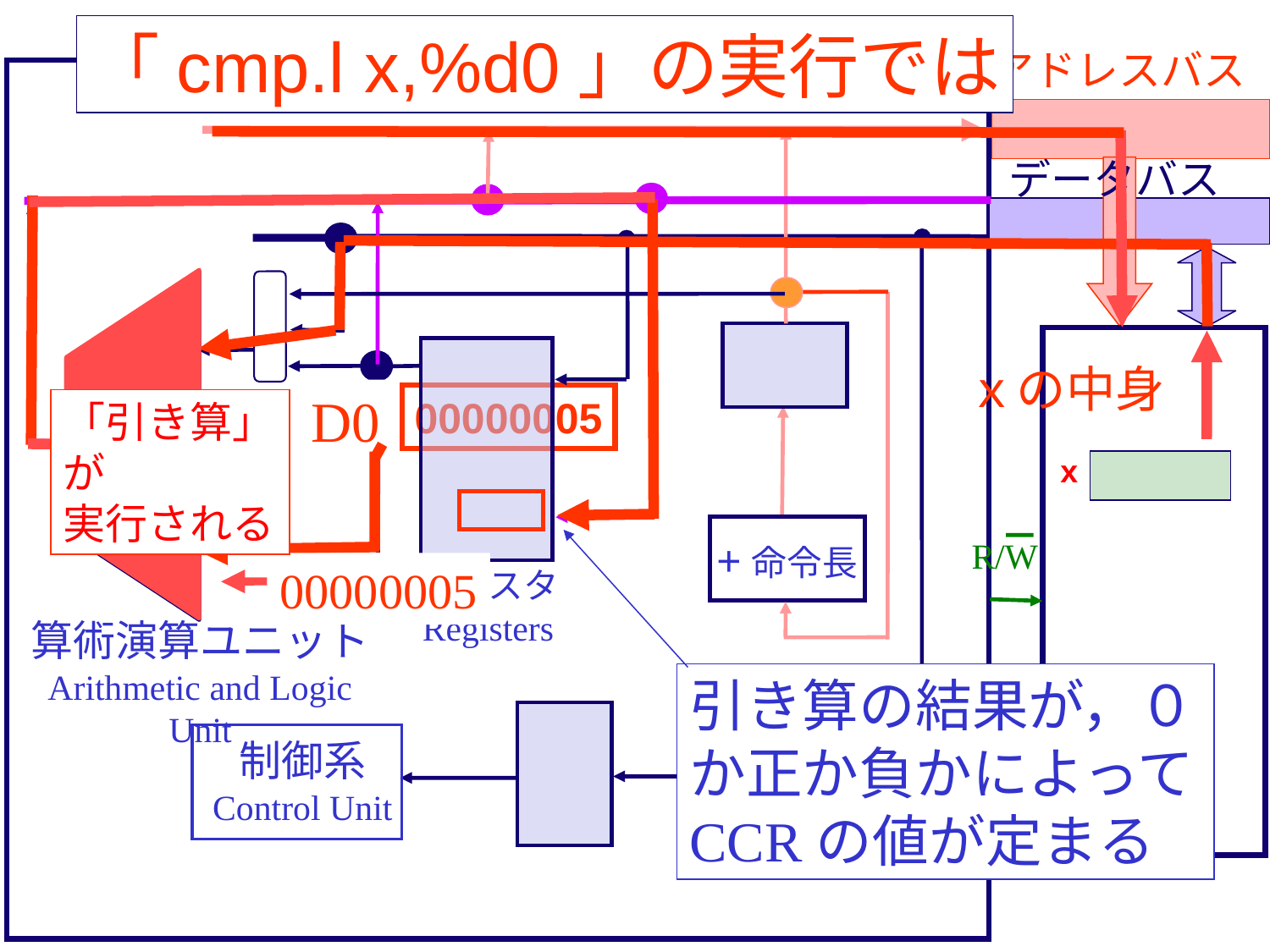

「cmp.l x,%d0」の実行では
アドレスバス

データバス

ｘの中身

D0
00000005
「引き算」が
実行される

x

+命令長
R/W

00000005
レジスタ
Registers

算術演算ユニット
Arithmetic and Logic Unit

引き算の結果が，０か正か負かによってCCRの値が定まる

制御系
Control Unit